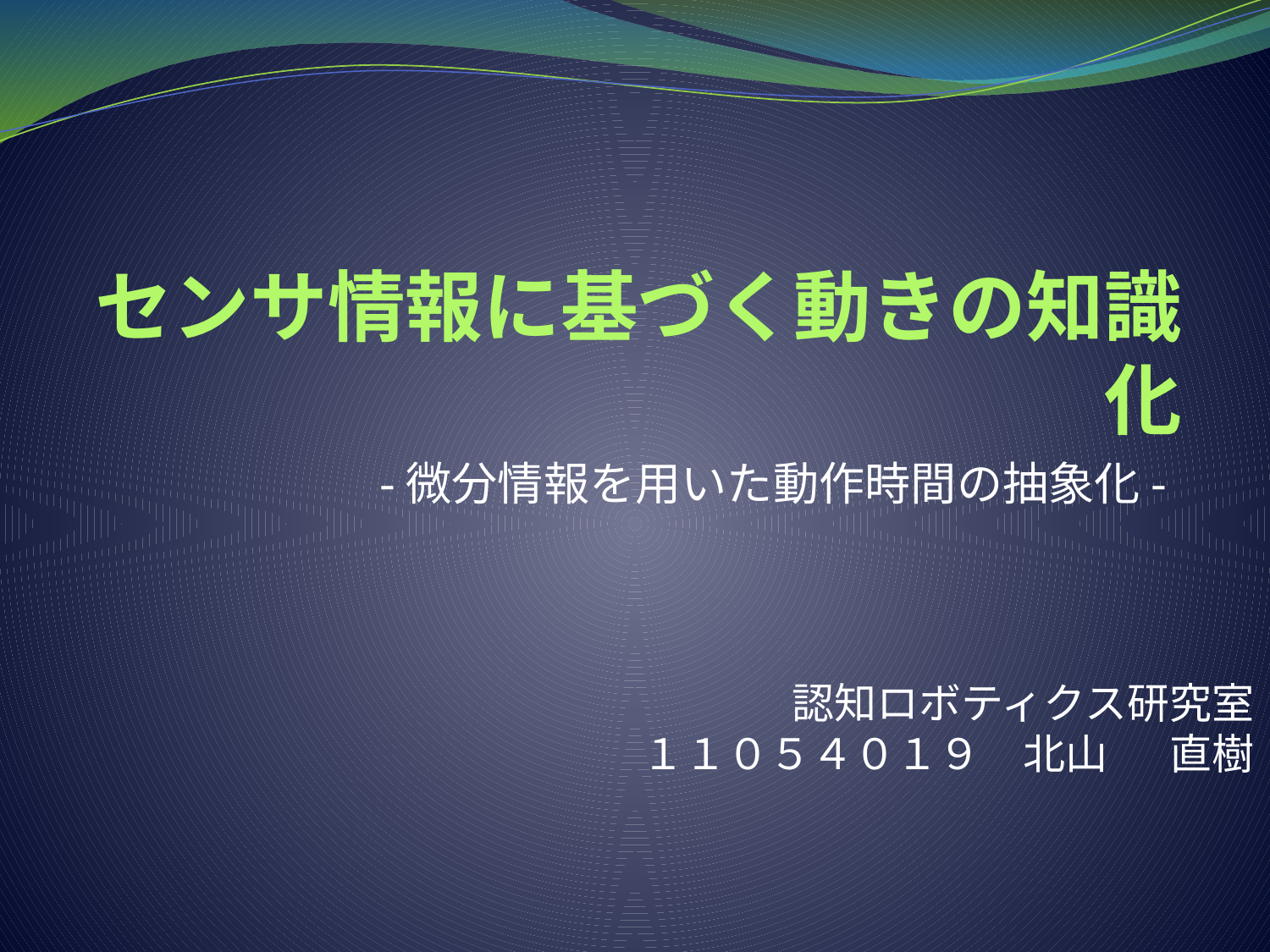

# センサ情報に基づく動きの知識化
-微分情報を用いた動作時間の抽象化-

認知ロボティクス研究室
１１０５４０１９　北山  　直樹